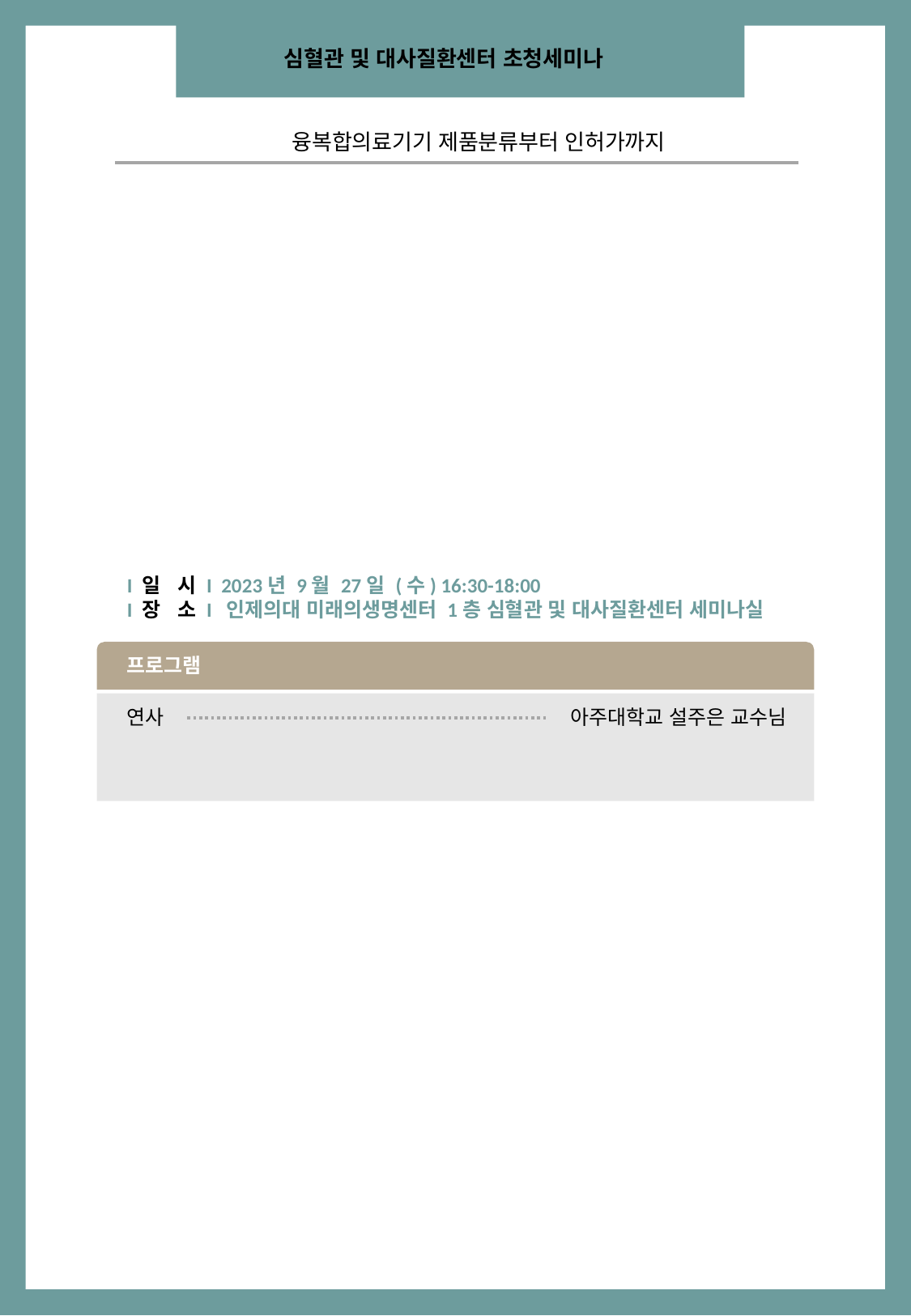

심혈관 및 대사질환센터 초청세미나

융복합의료기기 제품분류부터 인허가까지
I 일   시 I  2023년 9월 27일 (수) 16:30-18:00
I 장   소 I  인제의대 미래의생명센터 1층 심혈관 및 대사질환센터 세미나실

프로그램

아주대학교 설주은 교수님
연사